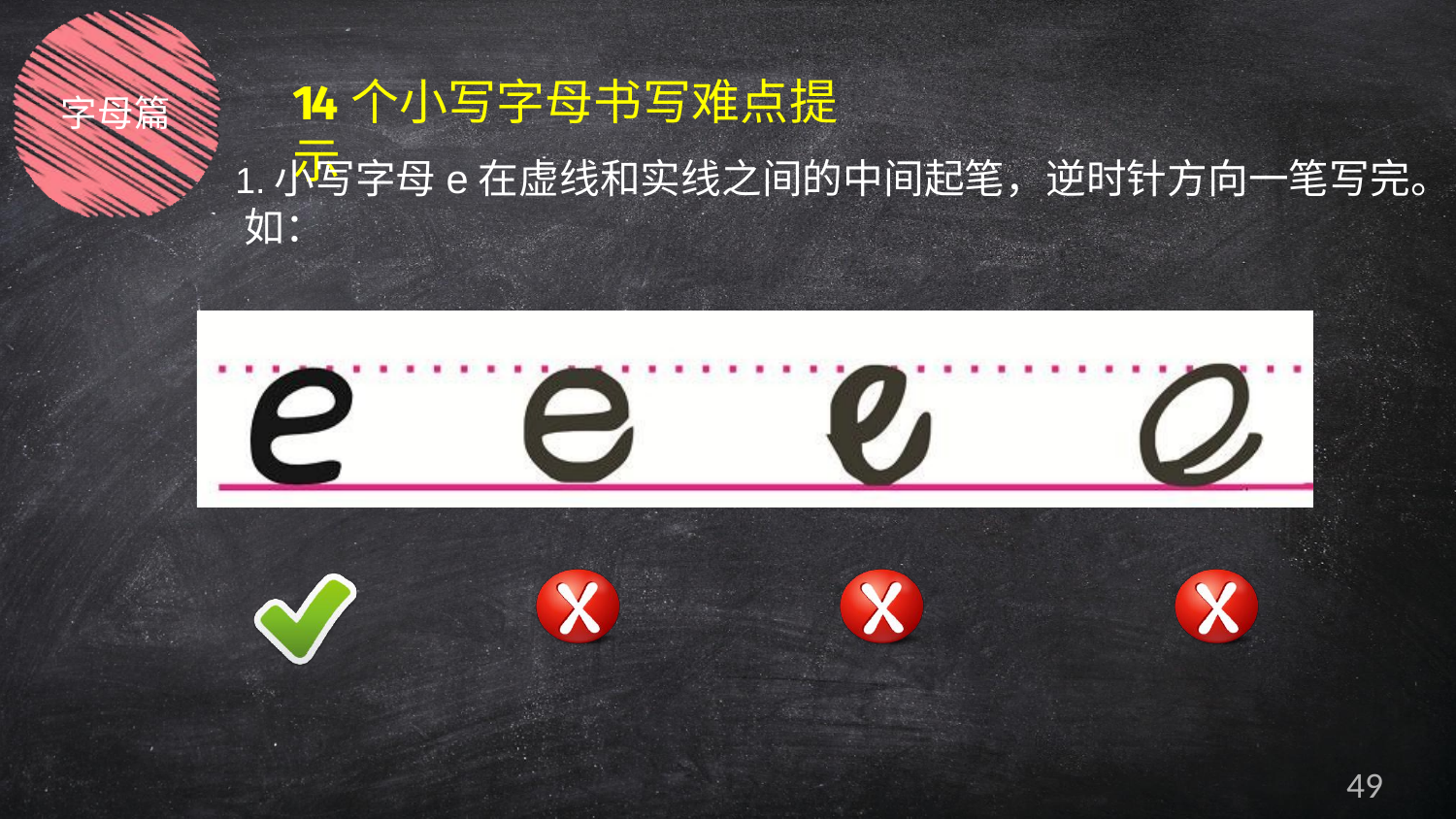

14个小写字母书写难点提示
字母篇
1.小写字母e在虚线和实线之间的中间起笔，逆时针方向一笔写完。 如：

49